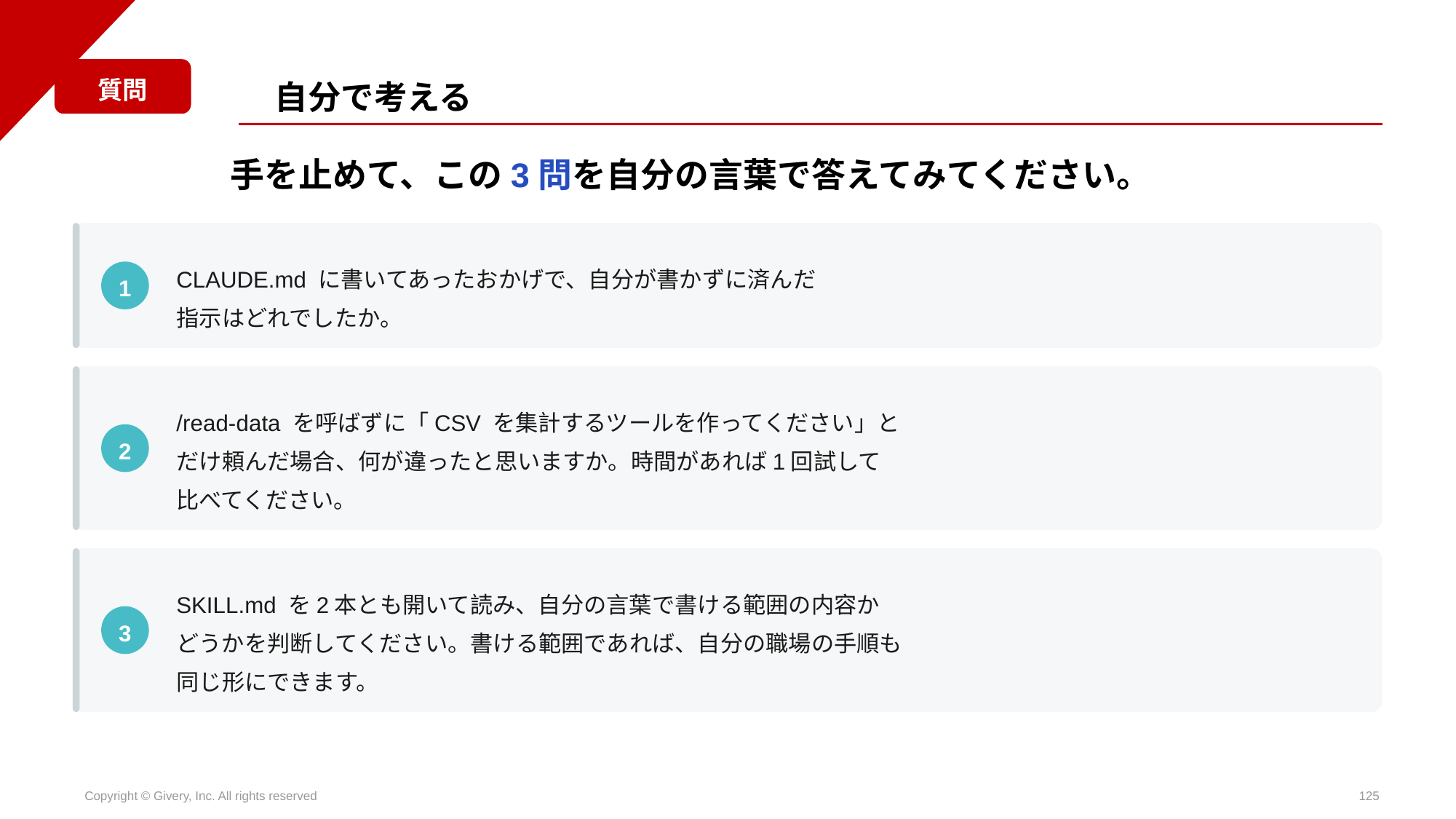

質問
自分で考える

手を止めて、この3問を自分の言葉で答えてみてください。

CLAUDE.md に書いてあったおかげで、自分が書かずに済んだ
指示はどれでしたか。

1

/read-data を呼ばずに「CSV を集計するツールを作ってください」と
だけ頼んだ場合、何が違ったと思いますか。時間があれば1回試して
比べてください。

2

SKILL.md を2本とも開いて読み、自分の言葉で書ける範囲の内容か
どうかを判断してください。書ける範囲であれば、自分の職場の手順も
同じ形にできます。

3
Copyright © Givery, Inc. All rights reserved
125